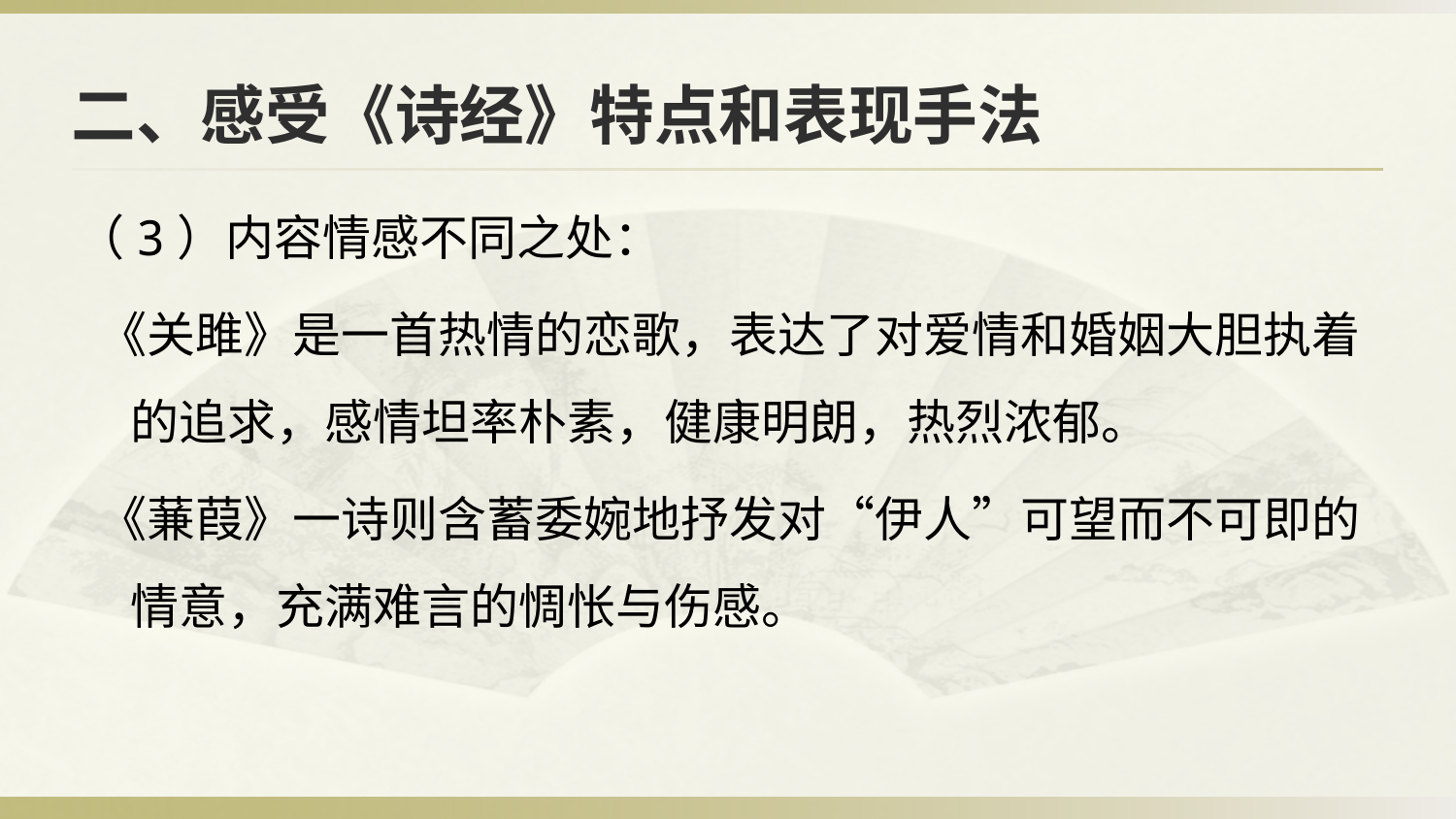

# 二、感受《诗经》特点和表现手法
（3）内容情感不同之处：
 《关雎》是一首热情的恋歌，表达了对爱情和婚姻大胆执着的追求，感情坦率朴素，健康明朗，热烈浓郁。
 《蒹葭》一诗则含蓄委婉地抒发对“伊人”可望而不可即的情意，充满难言的惆怅与伤感。